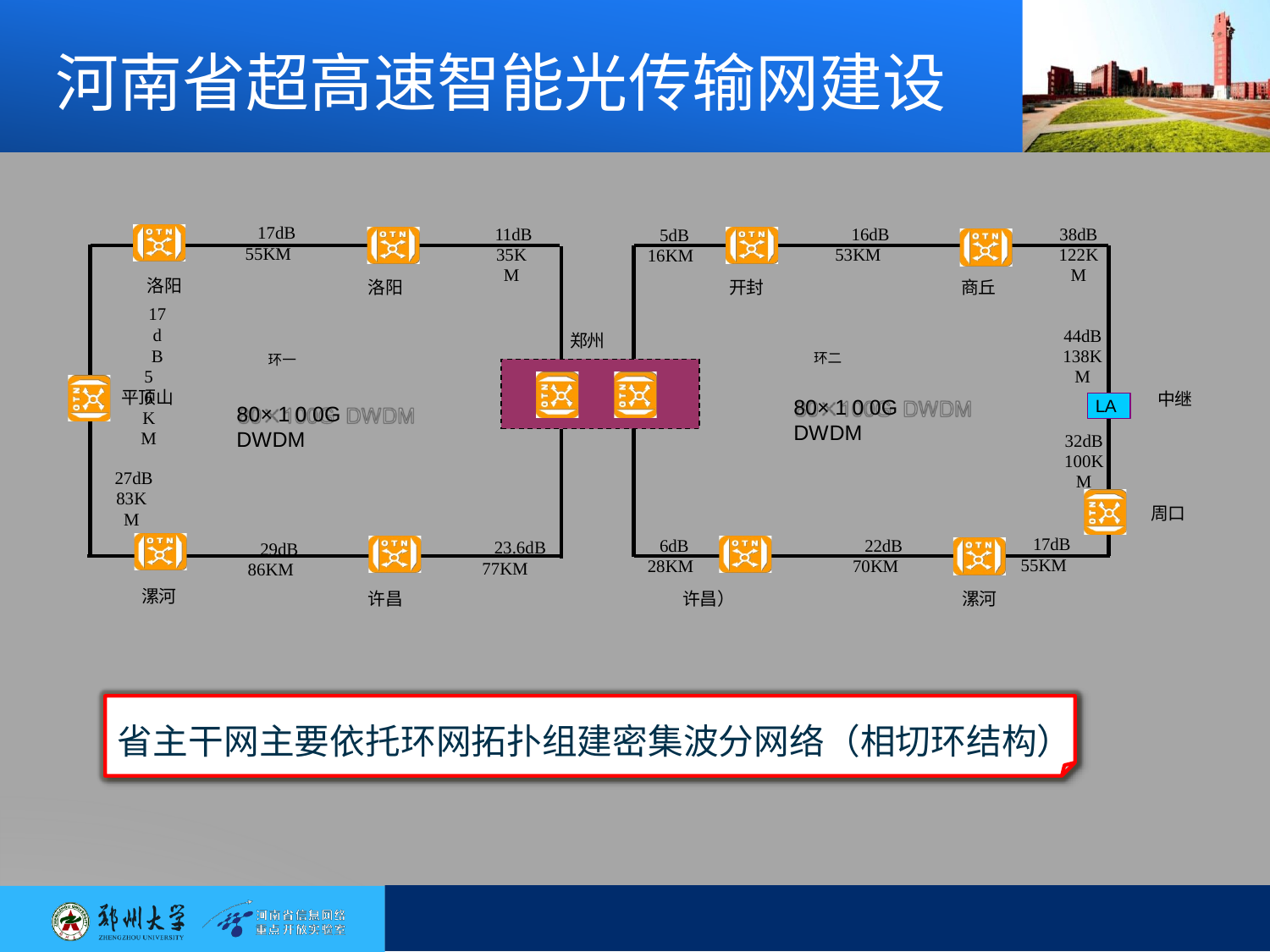

河南省超高速智能光传输网建设
17dB
11dB
35KM
16dB
53KM
38dB
122KM
5dB 16KM

55KM

洛阳
17dB
56KM
洛阳
商丘
开封
44dB
138KM
郑州
环二
环一

平顶山

中继

80×100G  DWDM

LA
80×100G  DWDM

32dB
100KM
27dB
83KM

周口
17dB

6dB
22dB

23.6dB
29dB

55KM
28KM

许昌）
70KM

77KM
86KM
漯河
许昌
漯河

省主干网主要依托环网拓扑组建密集波分网络（相切环结构）